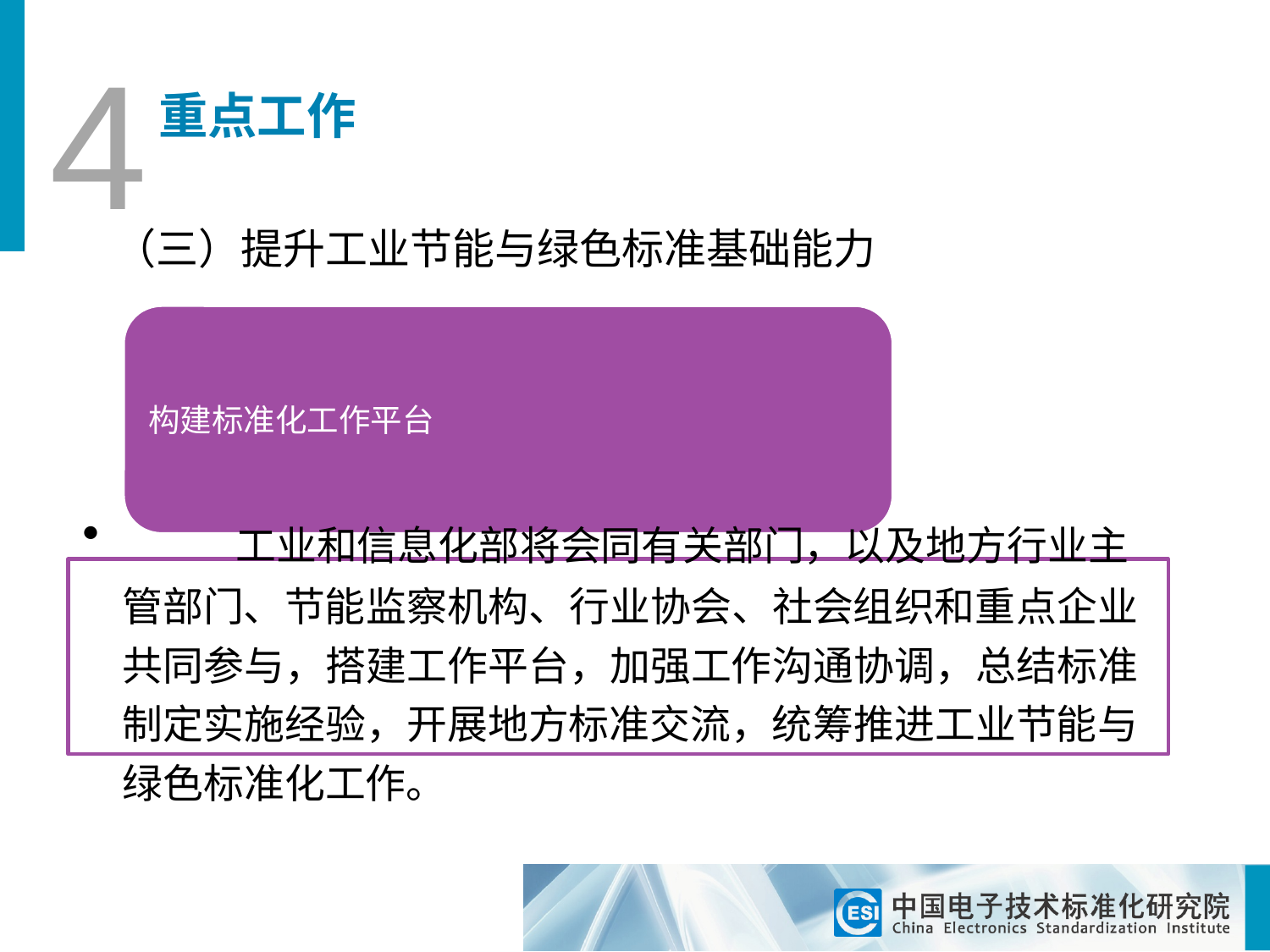

4
重点工作
（三）提升工业节能与绿色标准基础能力
构建标准化工作平台
         工业和信息化部将会同有关部门，以及地方行业主管部门、节能监察机构、行业协会、社会组织和重点企业共同参与，搭建工作平台，加强工作沟通协调，总结标准制定实施经验，开展地方标准交流，统筹推进工业节能与绿色标准化工作。